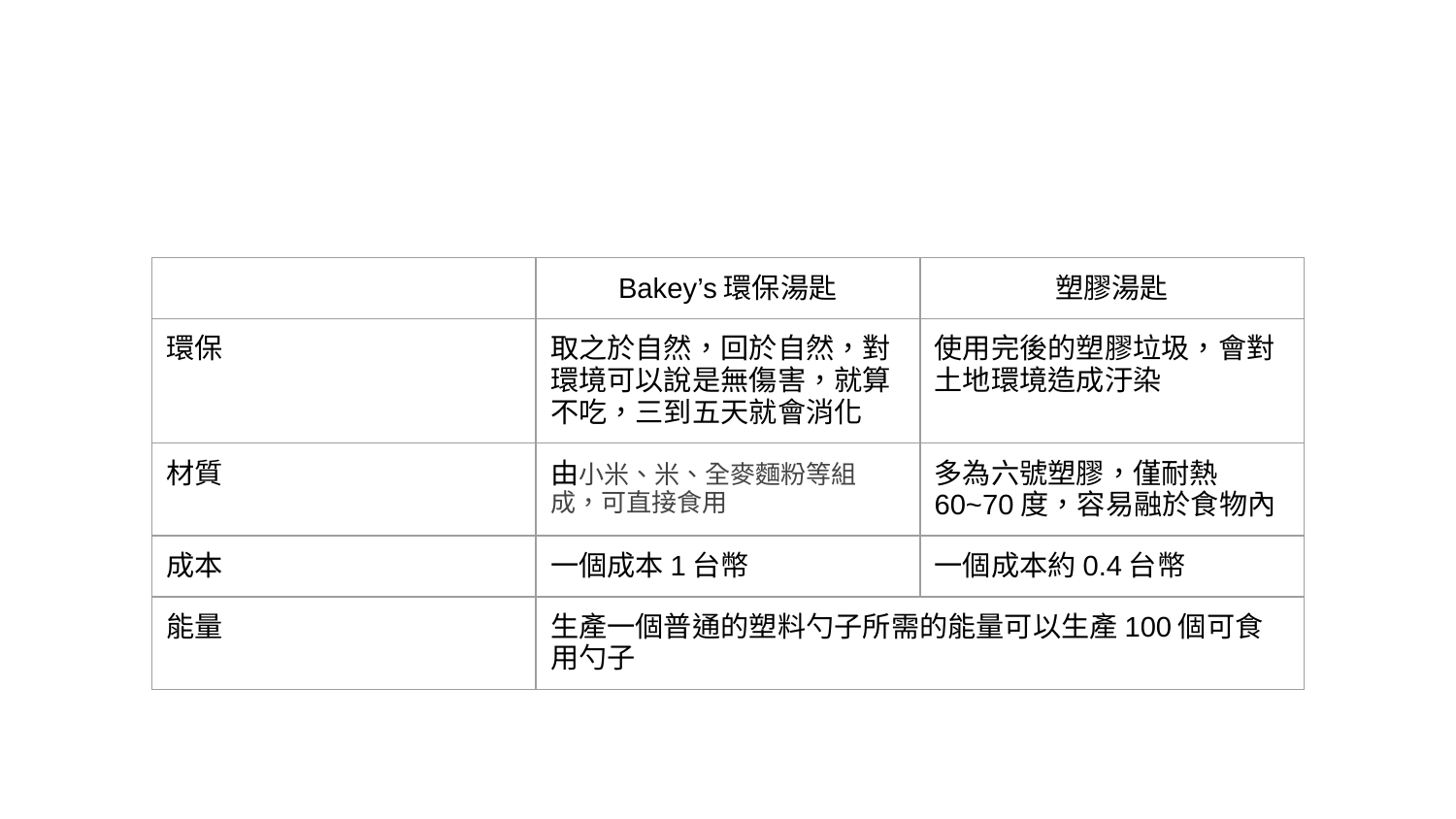

|  | Bakey’s環保湯匙 | 塑膠湯匙 |
| --- | --- | --- |
| 環保 | 取之於自然，回於自然，對環境可以說是無傷害，就算不吃，三到五天就會消化 | 使用完後的塑膠垃圾，會對土地環境造成汙染 |
| 材質 | 由小米、米、全麥麵粉等組成，可直接食用 | 多為六號塑膠，僅耐熱60~70度，容易融於食物內 |
| 成本 | 一個成本1台幣 | 一個成本約0.4台幣 |
| 能量 | 生產一個普通的塑料勺子所需的能量可以生產100個可食用勺子 |  |